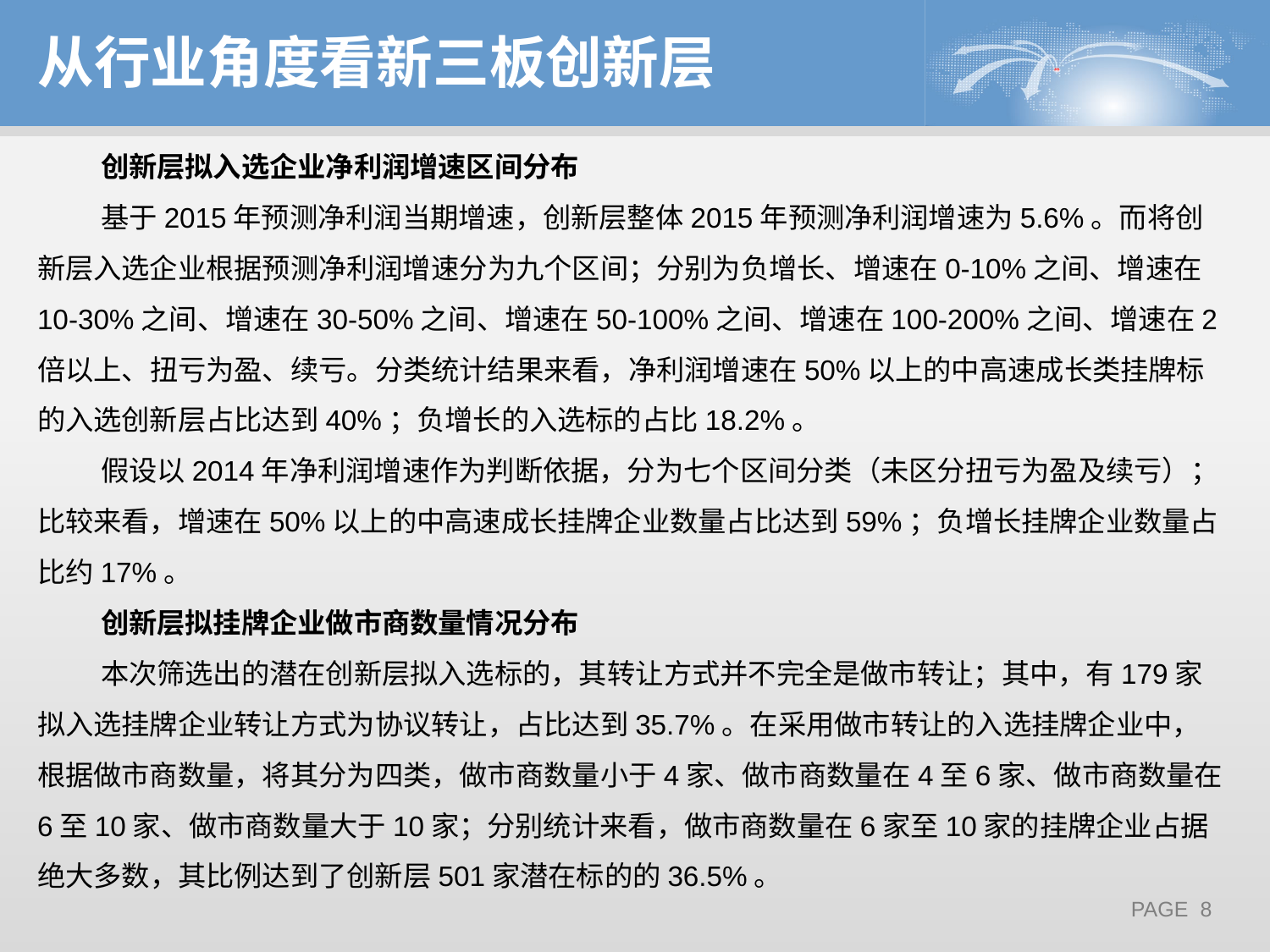

从行业角度看新三板创新层
创新层拟入选企业净利润增速区间分布
基于2015年预测净利润当期增速，创新层整体2015年预测净利润增速为5.6%。而将创新层入选企业根据预测净利润增速分为九个区间；分别为负增长、增速在0-10%之间、增速在10-30%之间、增速在30-50%之间、增速在50-100%之间、增速在100-200%之间、增速在2倍以上、扭亏为盈、续亏。分类统计结果来看，净利润增速在50%以上的中高速成长类挂牌标的入选创新层占比达到40%；负增长的入选标的占比18.2%。
假设以2014年净利润增速作为判断依据，分为七个区间分类（未区分扭亏为盈及续亏）；比较来看，增速在50%以上的中高速成长挂牌企业数量占比达到59%；负增长挂牌企业数量占比约17%。
创新层拟挂牌企业做市商数量情况分布
本次筛选出的潜在创新层拟入选标的，其转让方式并不完全是做市转让；其中，有179家拟入选挂牌企业转让方式为协议转让，占比达到35.7%。在采用做市转让的入选挂牌企业中，根据做市商数量，将其分为四类，做市商数量小于4家、做市商数量在4至6家、做市商数量在6至10家、做市商数量大于10家；分别统计来看，做市商数量在6家至10家的挂牌企业占据绝大多数，其比例达到了创新层501家潜在标的的36.5%。